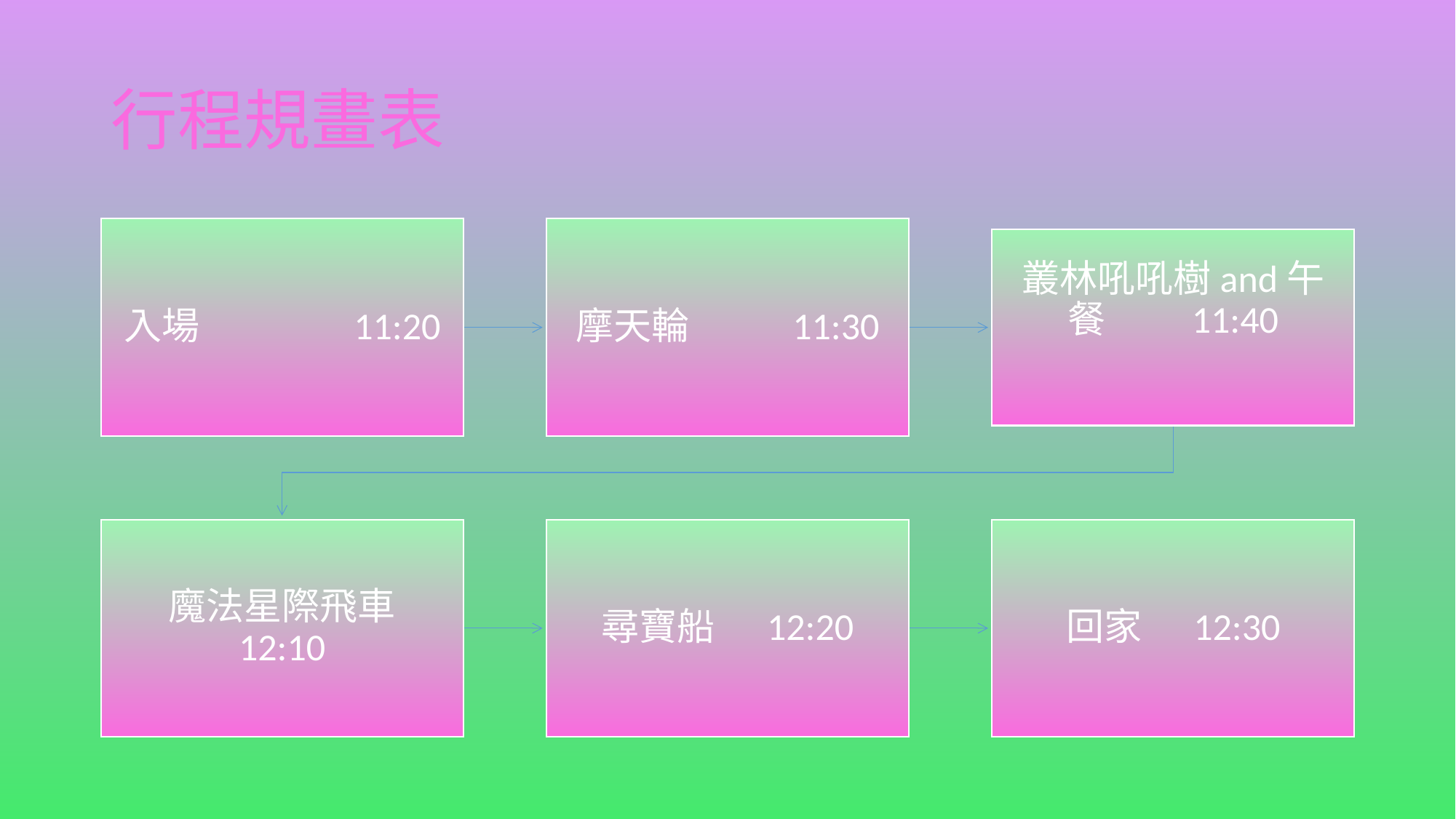

# 行程規畫表

入場                 11:20

摩天輪           11:30

叢林吼吼樹and午餐         11:40

魔法星際飛車 12:10

尋寶船     12:20
回家     12:30